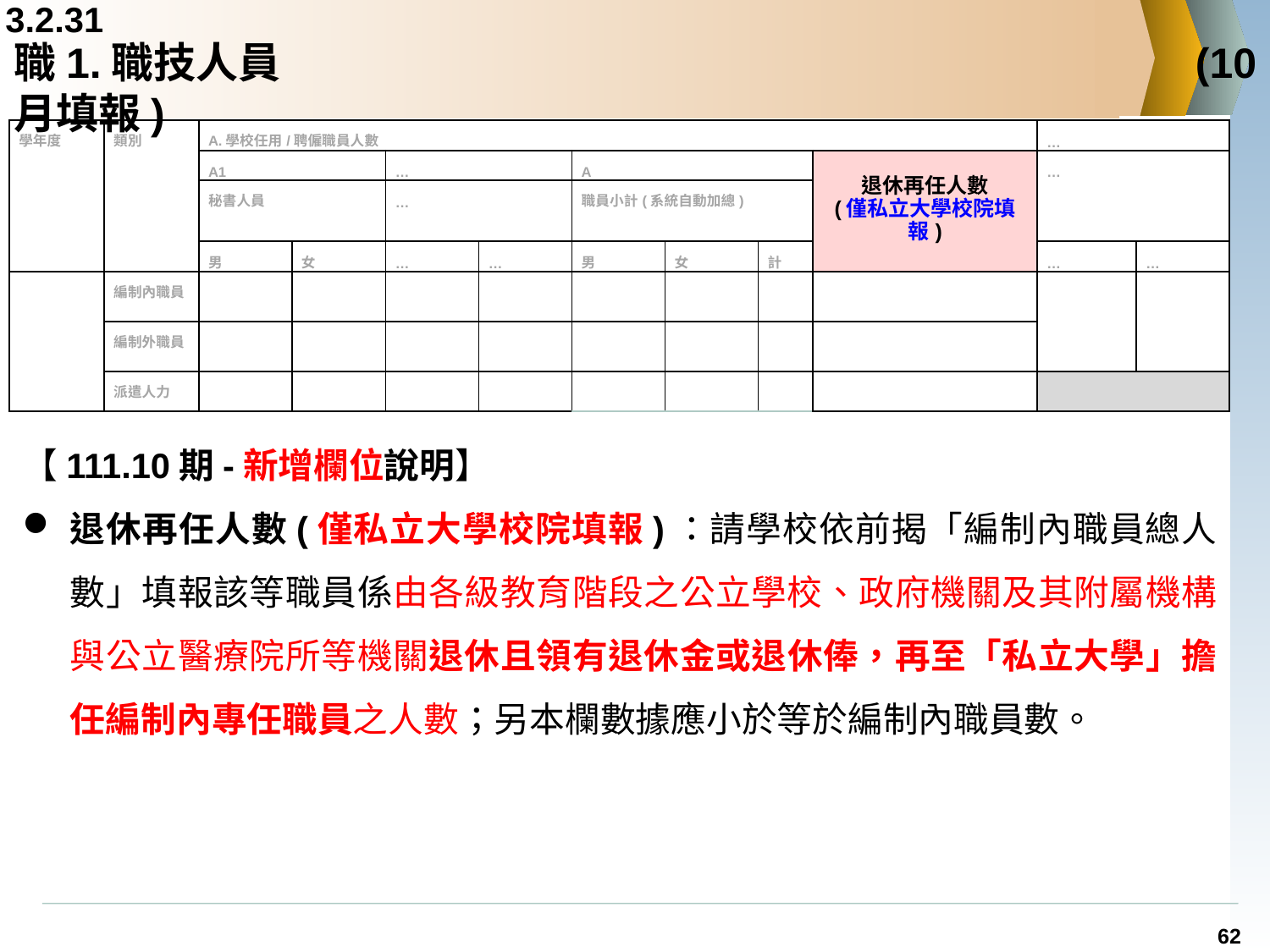

3.2.31
# 職1.職技人員	 	          	    				   (10月填報)
| 學年度 | 類別 | A.學校任用/聘僱職員人數 |  |  |  |  |  |  |  | … |  |
| --- | --- | --- | --- | --- | --- | --- | --- | --- | --- | --- | --- |
|  |  | A1 |  | … |  | A |  |  | 退休再任人數 (僅私立大學校院填報) | … |  |
|  |  | 秘書人員 |  | … |  | 職員小計(系統自動加總) |  |  |  |  |  |
|  |  | 男 | 女 | … | … | 男 | 女 | 計 |  | … | … |
|  | 編制內職員 |  |  |  |  |  |  |  |  |  |  |
|  | 編制外職員 |  |  |  |  |  |  |  |  |  |  |
|  | 派遣人力 |  |  |  |  |  |  |  |  |  |  |
【111.10期-新增欄位說明】
退休再任人數(僅私立大學校院填報)：請學校依前揭「編制內職員總人數」填報該等職員係由各級教育階段之公立學校、政府機關及其附屬機構與公立醫療院所等機關退休且領有退休金或退休俸，再至「私立大學」擔任編制內專任職員之人數；另本欄數據應小於等於編制內職員數。